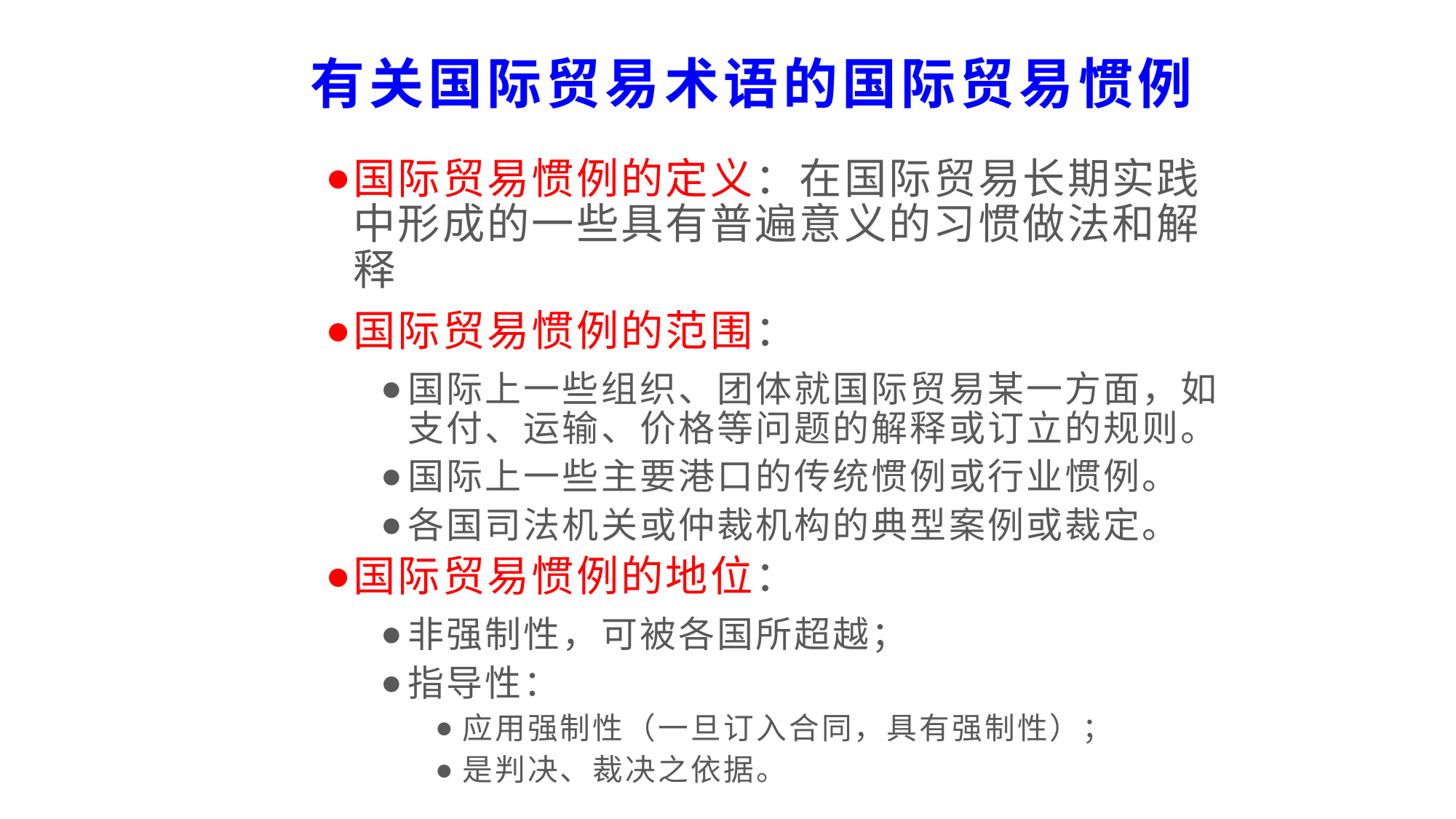

# 有关国际贸易术语的国际贸易惯例
国际贸易惯例的定义：在国际贸易长期实践中形成的一些具有普遍意义的习惯做法和解释
国际贸易惯例的范围：
国际上一些组织、团体就国际贸易某一方面，如支付、运输、价格等问题的解释或订立的规则。
国际上一些主要港口的传统惯例或行业惯例。
各国司法机关或仲裁机构的典型案例或裁定。
国际贸易惯例的地位：
非强制性，可被各国所超越；
指导性：
应用强制性（一旦订入合同，具有强制性）；
是判决、裁决之依据。